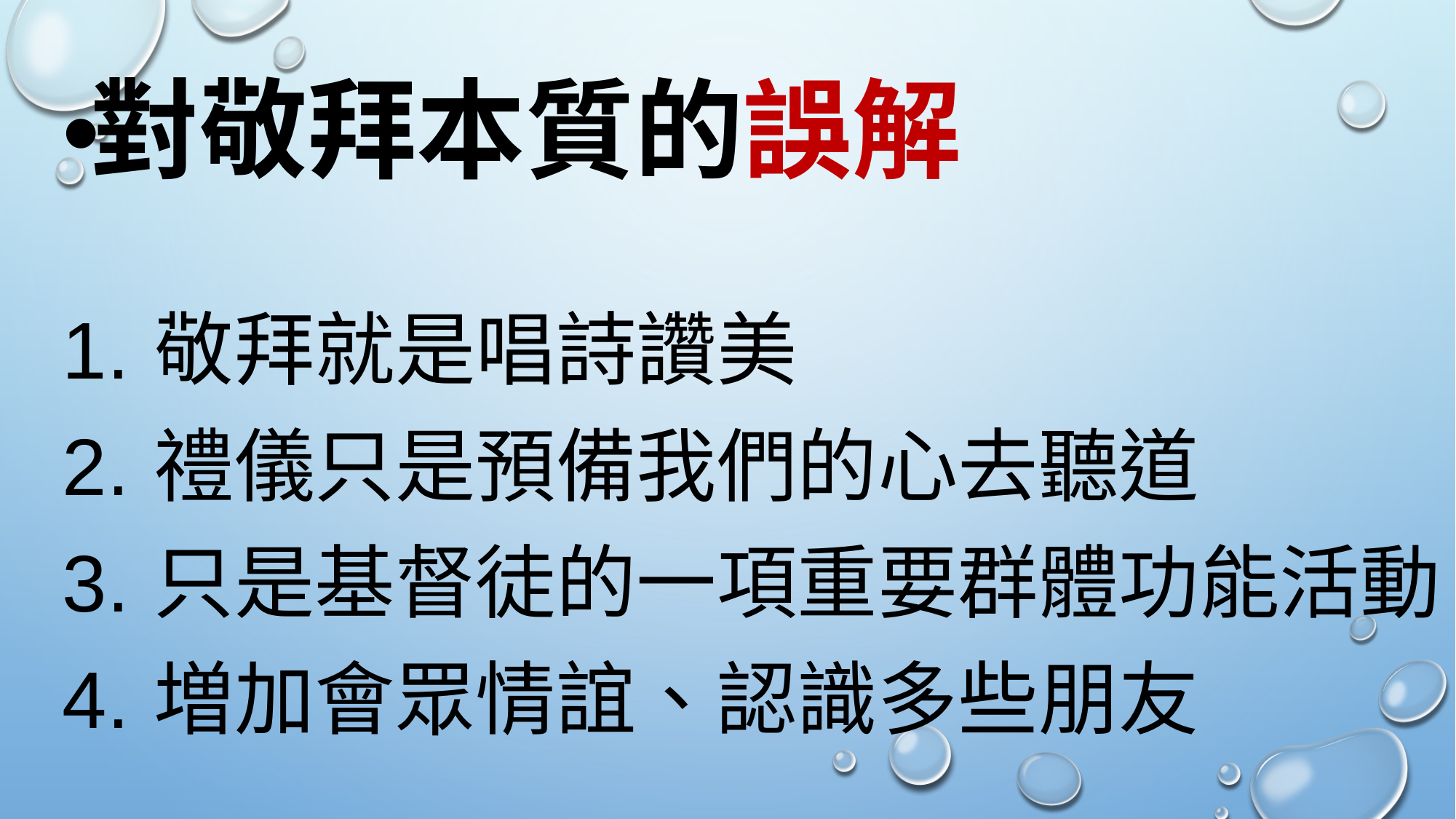

對敬拜本質的誤解

敬拜就是唱詩讚美
禮儀只是預備我們的心去聽道
只是基督徒的一項重要群體功能活動
増加會眾情誼、認識多些朋友